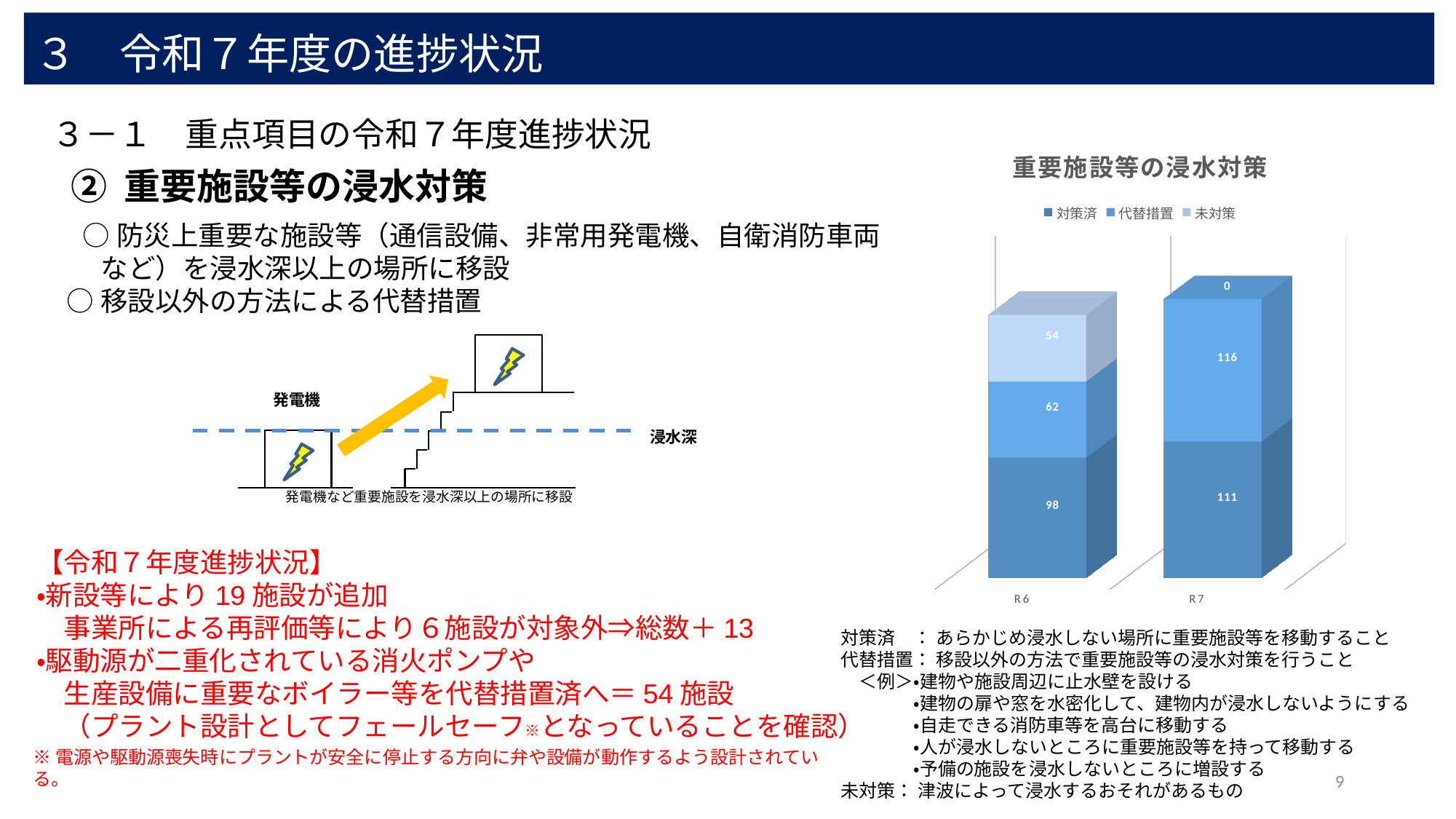

３　令和７年度の進捗状況
３－１　重点項目の令和７年度進捗状況

[unsupported chart]

# ② 重要施設等の浸水対策
○防災上重要な施設等（通信設備、非常用発電機、自衛消防車両など）を浸水深以上の場所に移設
○移設以外の方法による代替措置

発電機

浸水深
発電機など重要施設を浸水深以上の場所に移設
【令和７年度進捗状況】
・新設等により19施設が追加
　事業所による再評価等により６施設が対象外⇒総数＋13
・駆動源が二重化されている消火ポンプや
　生産設備に重要なボイラー等を代替措置済へ＝54施設
　（プラント設計としてフェールセーフ※となっていることを確認）
対策済　： あらかじめ浸水しない場所に重要施設等を移動すること
代替措置： 移設以外の方法で重要施設等の浸水対策を行うこと
　＜例＞・建物や施設周辺に止水壁を設ける
　　　　・建物の扉や窓を水密化して、建物内が浸水しないようにする
　　　　・自走できる消防車等を高台に移動する
　　　　・人が浸水しないところに重要施設等を持って移動する
　　　　・予備の施設を浸水しないところに増設する
未対策： 津波によって浸水するおそれがあるもの
※電源や駆動源喪失時にプラントが安全に停止する方向に弁や設備が動作するよう設計されている。
9